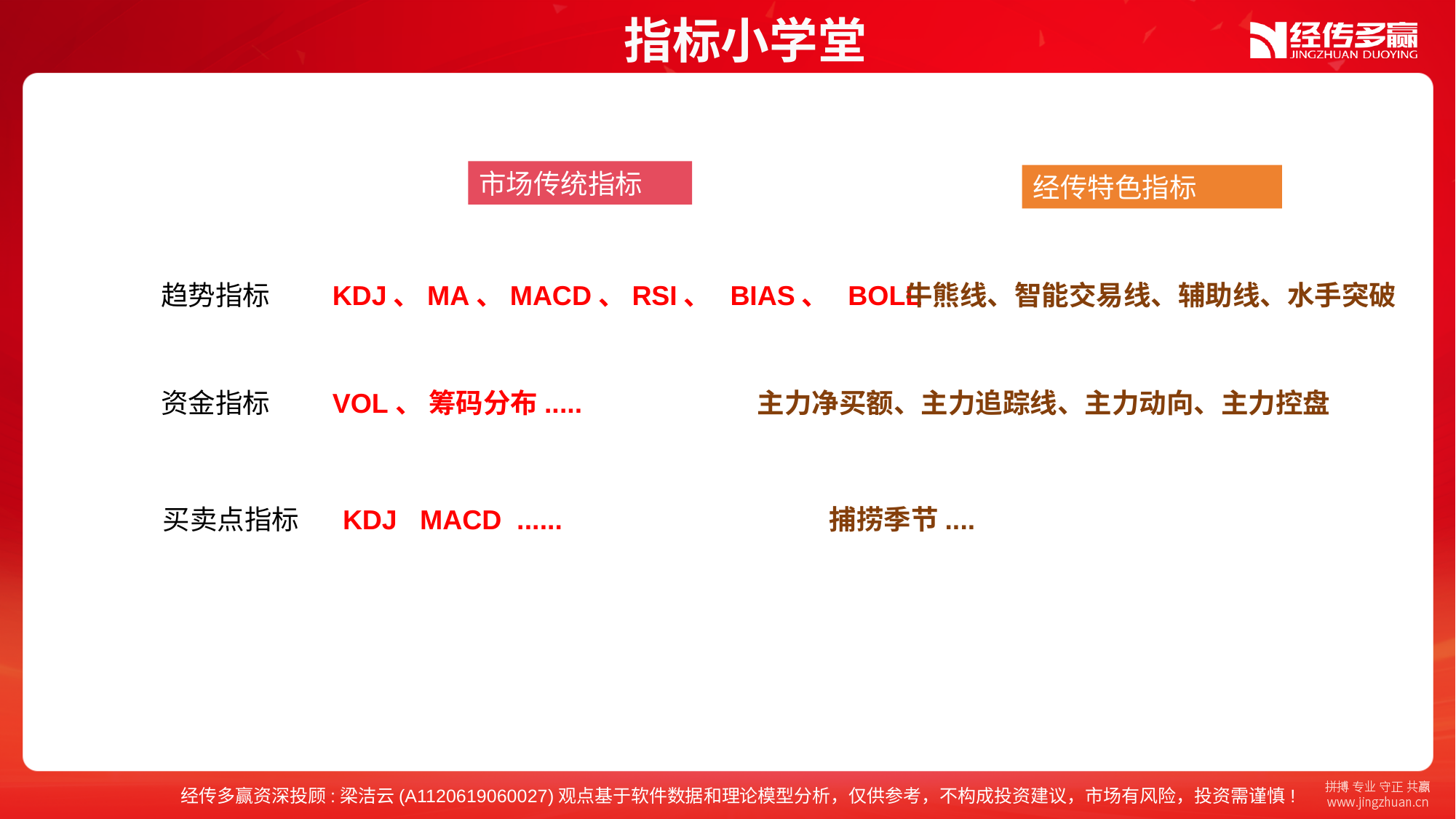

指标小学堂
市场传统指标
经传特色指标
趋势指标         KDJ、MA、MACD、RSI、  BIAS、  BOLL
牛熊线、智能交易线、辅助线、水手突破
资金指标         VOL、 筹码分布.....                      主力净买额、主力追踪线、主力动向、主力控盘
买卖点指标      KDJ   MACD  ......                                  捕捞季节....
经传多赢资深投顾:梁洁云(A1120619060027)观点基于软件数据和理论模型分析，仅供参考，不构成投资建议，市场有风险，投资需谨慎!